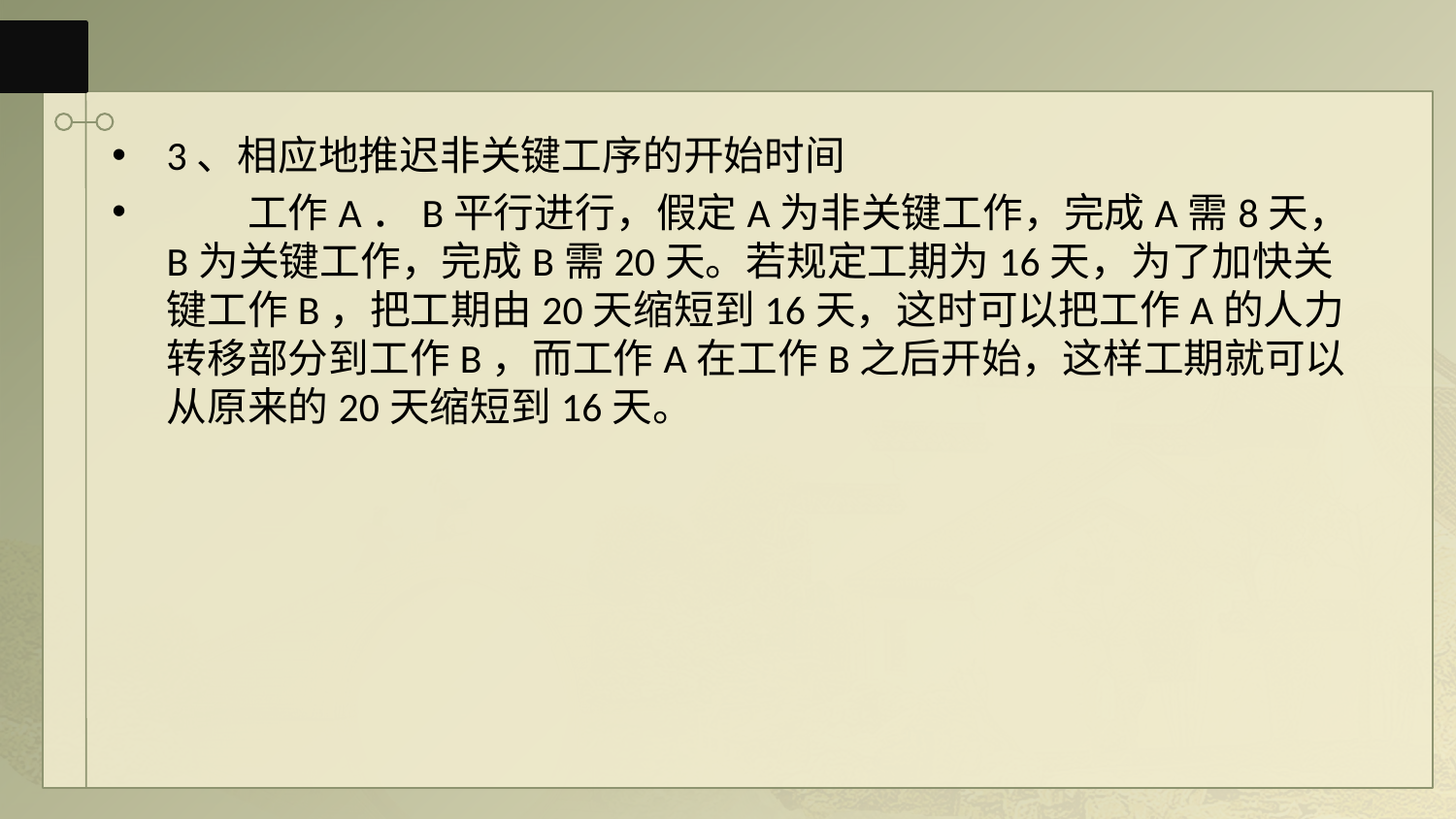

#
3、相应地推迟非关键工序的开始时间
　　工作A．B平行进行，假定A为非关键工作，完成A需8天，B为关键工作，完成B需20天。若规定工期为16天，为了加快关键工作B，把工期由20天缩短到16天，这时可以把工作A的人力转移部分到工作B，而工作A在工作B之后开始，这样工期就可以从原来的20天缩短到16天。